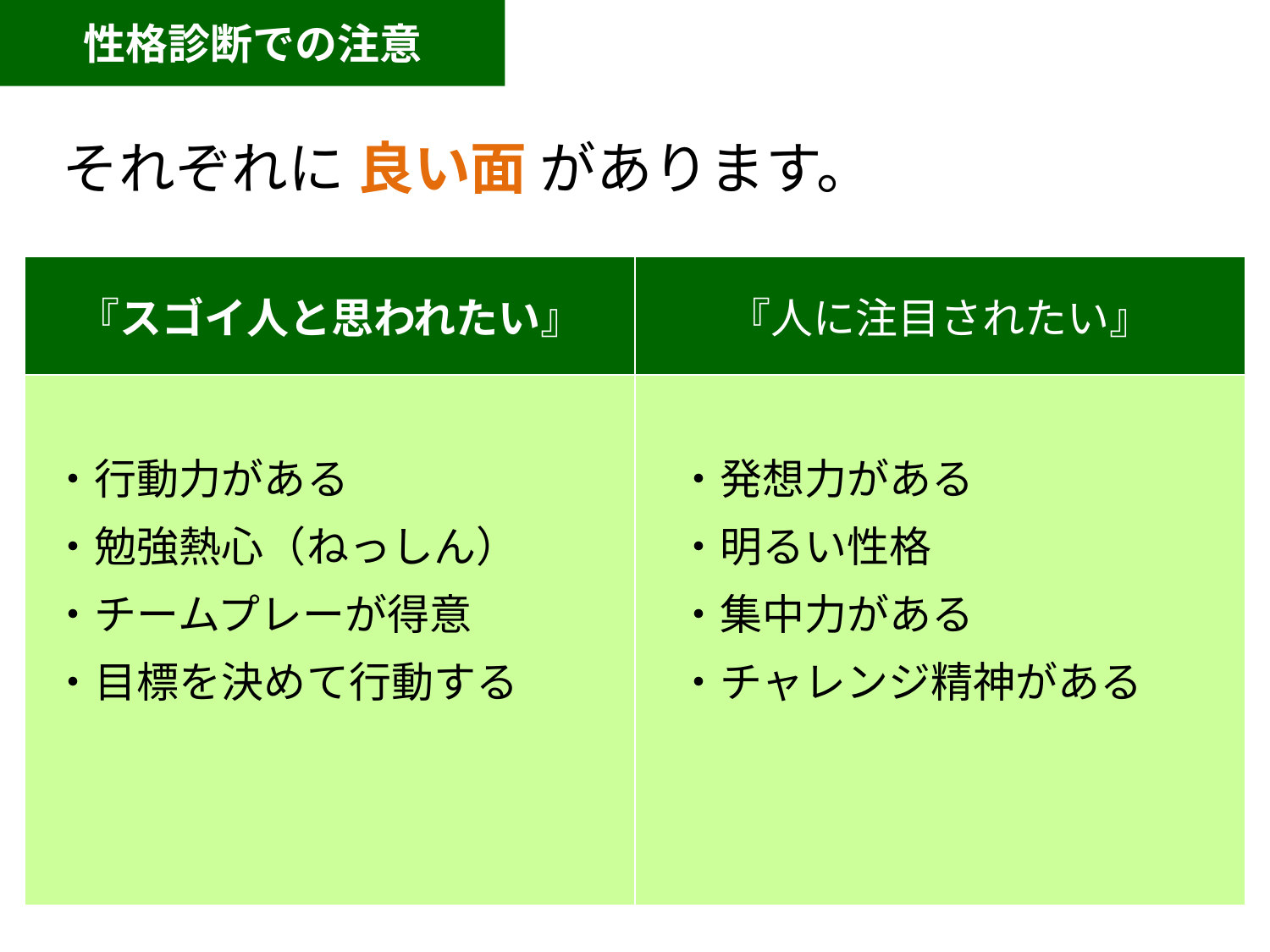

性格診断での注意
それぞれに 良い面 があります。
| 『スゴイ人と思われたい』 | 『人に注目されたい』 |
| --- | --- |
|  |  |
・行動力がある

・勉強熱心（ねっしん）

・チームプレーが得意

・目標を決めて行動する
・発想力がある

・明るい性格

・集中力がある

・チャレンジ精神がある